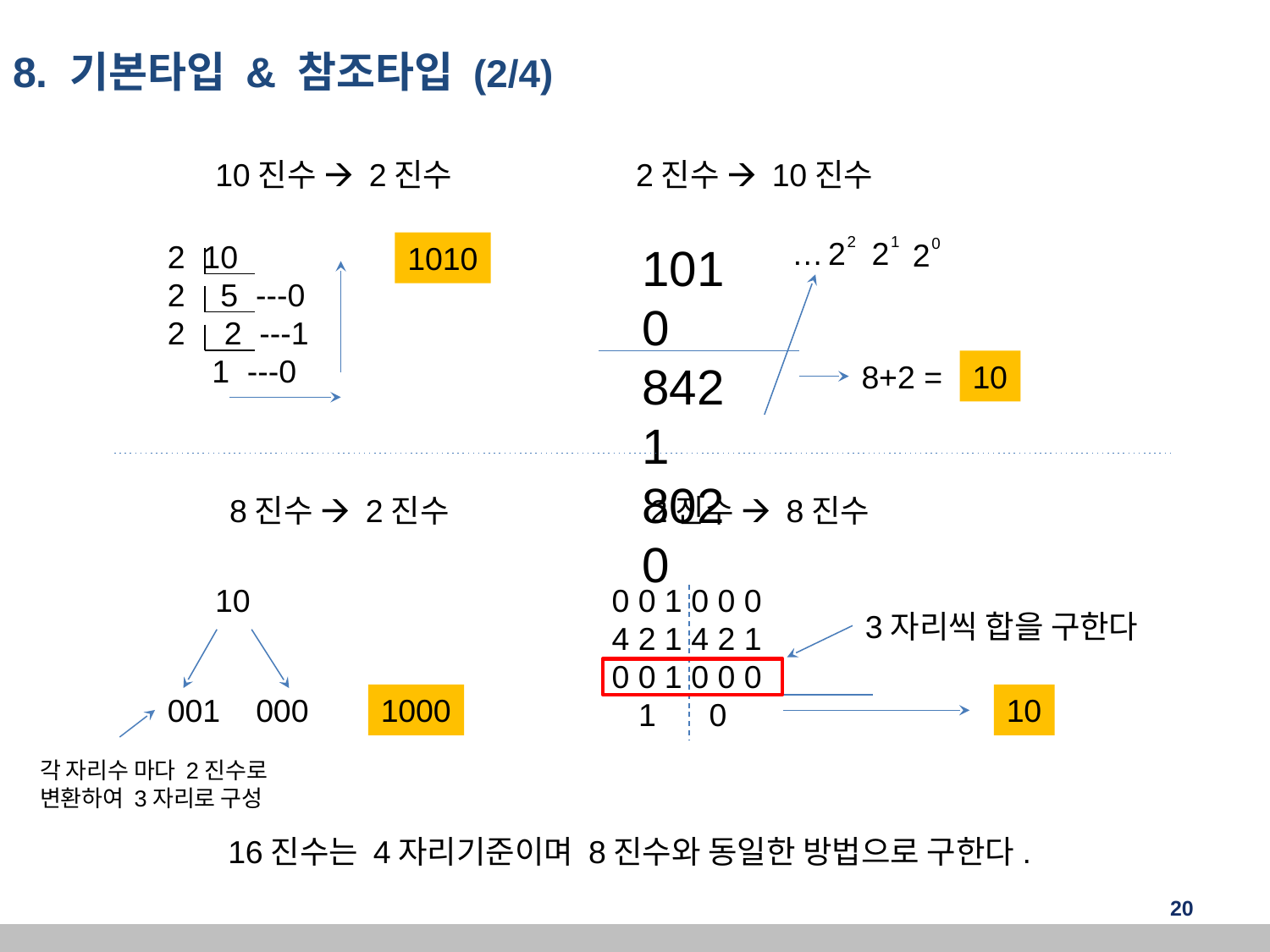

8. 기본타입 & 참조타입 (2/4)
10진수 🡪 2진수
2진수 🡪 10진수
2
2
1
2
0
2
…
2  10
2    5  ---0
 2  ---1
     1  ---0
1010
8421
8020
1010
8+2 =
10
8진수 🡪 2진수
2진수 🡪 8진수
10
0 0 1 0 0 0
4 2 1 4 2 1
0 0 1 0 0 0
   1      0
3자리씩 합을 구한다

001
000
1000
10
각 자리수 마다 2진수로 변환하여 3자리로 구성
16진수는 4자리기준이며 8진수와 동일한 방법으로 구한다.
20